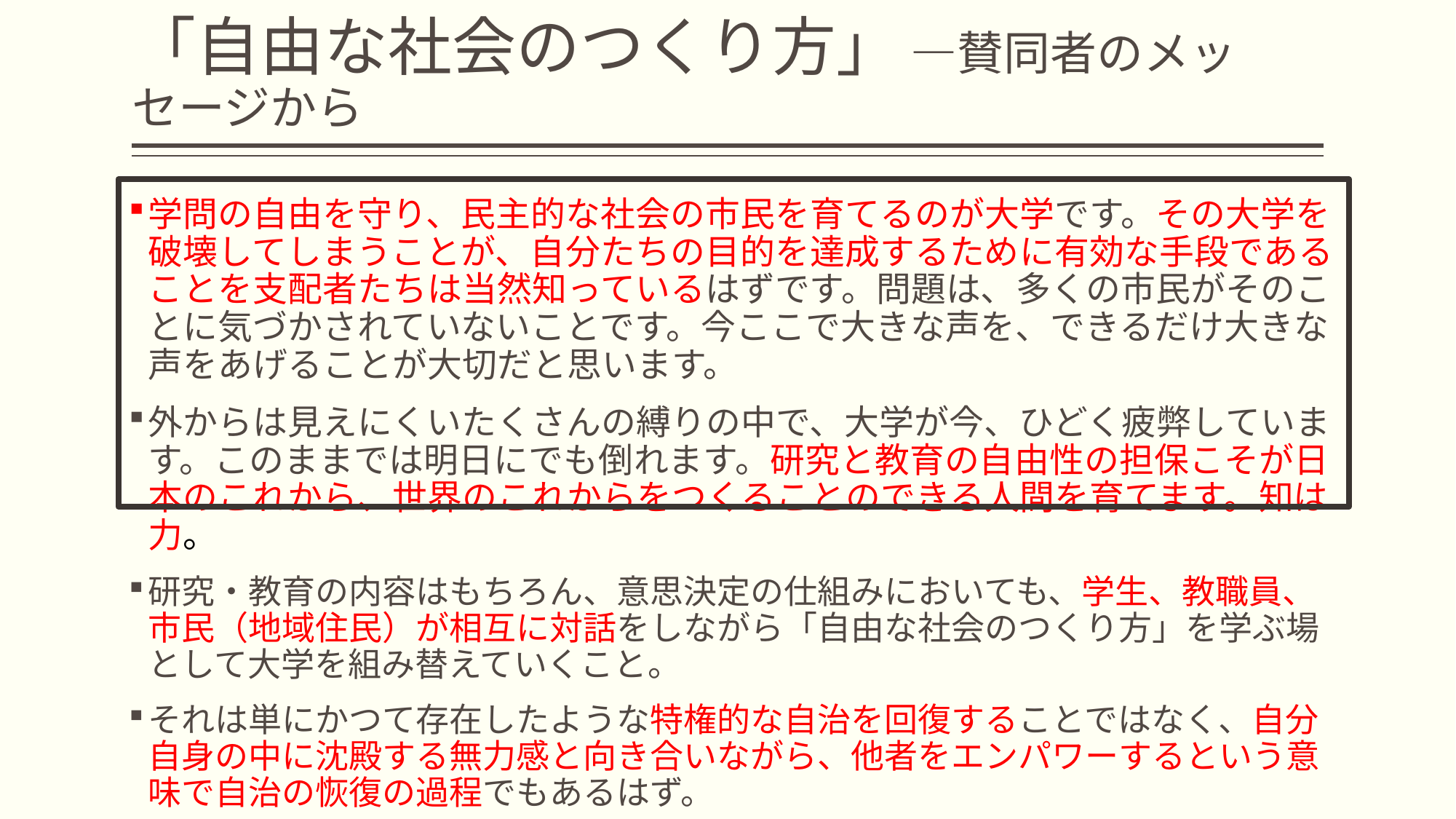

# 「自由な社会のつくり方」 ―賛同者のメッセージから

学問の自由を守り、民主的な社会の市民を育てるのが大学です。その大学を破壊してしまうことが、自分たちの目的を達成するために有効な手段であることを支配者たちは当然知っているはずです。問題は、多くの市民がそのことに気づかされていないことです。今ここで大きな声を、できるだけ大きな声をあげることが大切だと思います。
外からは見えにくいたくさんの縛りの中で、大学が今、ひどく疲弊しています。このままでは明日にでも倒れます。研究と教育の自由性の担保こそが日本のこれから、世界のこれからをつくることのできる人間を育てます。知は力。
研究・教育の内容はもちろん、意思決定の仕組みにおいても、学生、教職員、市民（地域住民）が相互に対話をしながら「自由な社会のつくり方」を学ぶ場として大学を組み替えていくこと。
それは単にかつて存在したような特権的な自治を回復することではなく、自分自身の中に沈殿する無力感と向き合いながら、他者をエンパワーするという意味で自治の恢復の過程でもあるはず。